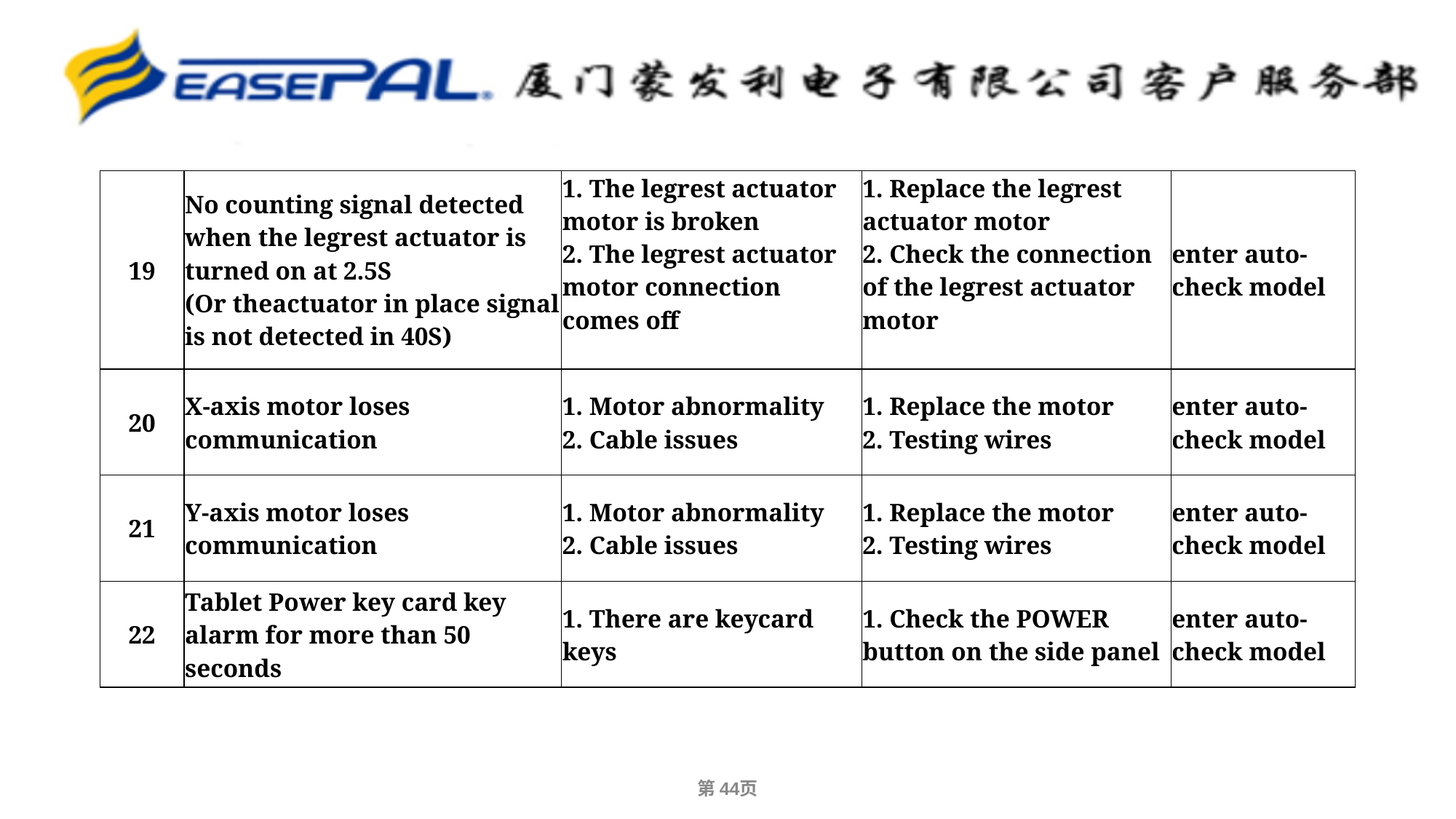

| 19 | No counting signal detected when the legrest actuator is turned on at 2.5S (Or theactuator in place signal is not detected in 40S) | 1. The legrest actuator motor is broken 2. The legrest actuator motor connection comes off | 1. Replace the legrest actuator motor 2. Check the connection of the legrest actuator motor | enter auto-check model |
| --- | --- | --- | --- | --- |
| 20 | X-axis motor loses communication | 1. Motor abnormality 2. Cable issues | 1. Replace the motor 2. Testing wires | enter auto-check model |
| 21 | Y-axis motor loses communication | 1. Motor abnormality 2. Cable issues | 1. Replace the motor 2. Testing wires | enter auto-check model |
| 22 | Tablet Power key card key alarm for more than 50 seconds | 1. There are keycard keys | 1. Check the POWER button on the side panel | enter auto-check model |
第44页